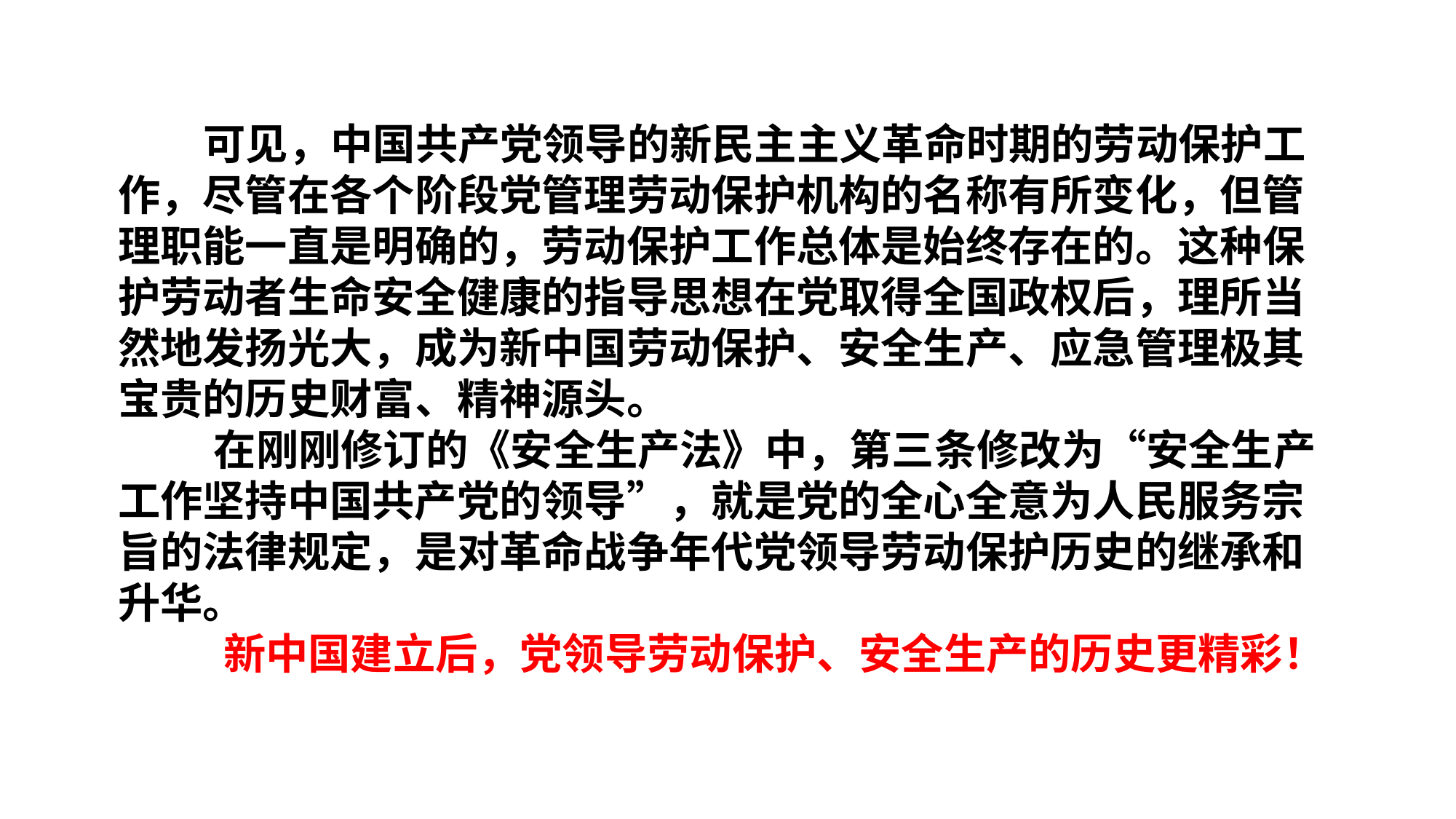

可见，中国共产党领导的新民主主义革命时期的劳动保护工作，尽管在各个阶段党管理劳动保护机构的名称有所变化，但管理职能一直是明确的，劳动保护工作总体是始终存在的。这种保护劳动者生命安全健康的指导思想在党取得全国政权后，理所当然地发扬光大，成为新中国劳动保护、安全生产、应急管理极其宝贵的历史财富、精神源头。
    在刚刚修订的《安全生产法》中，第三条修改为“安全生产工作坚持中国共产党的领导”，就是党的全心全意为人民服务宗旨的法律规定，是对革命战争年代党领导劳动保护历史的继承和升华。
     新中国建立后，党领导劳动保护、安全生产的历史更精彩！
24